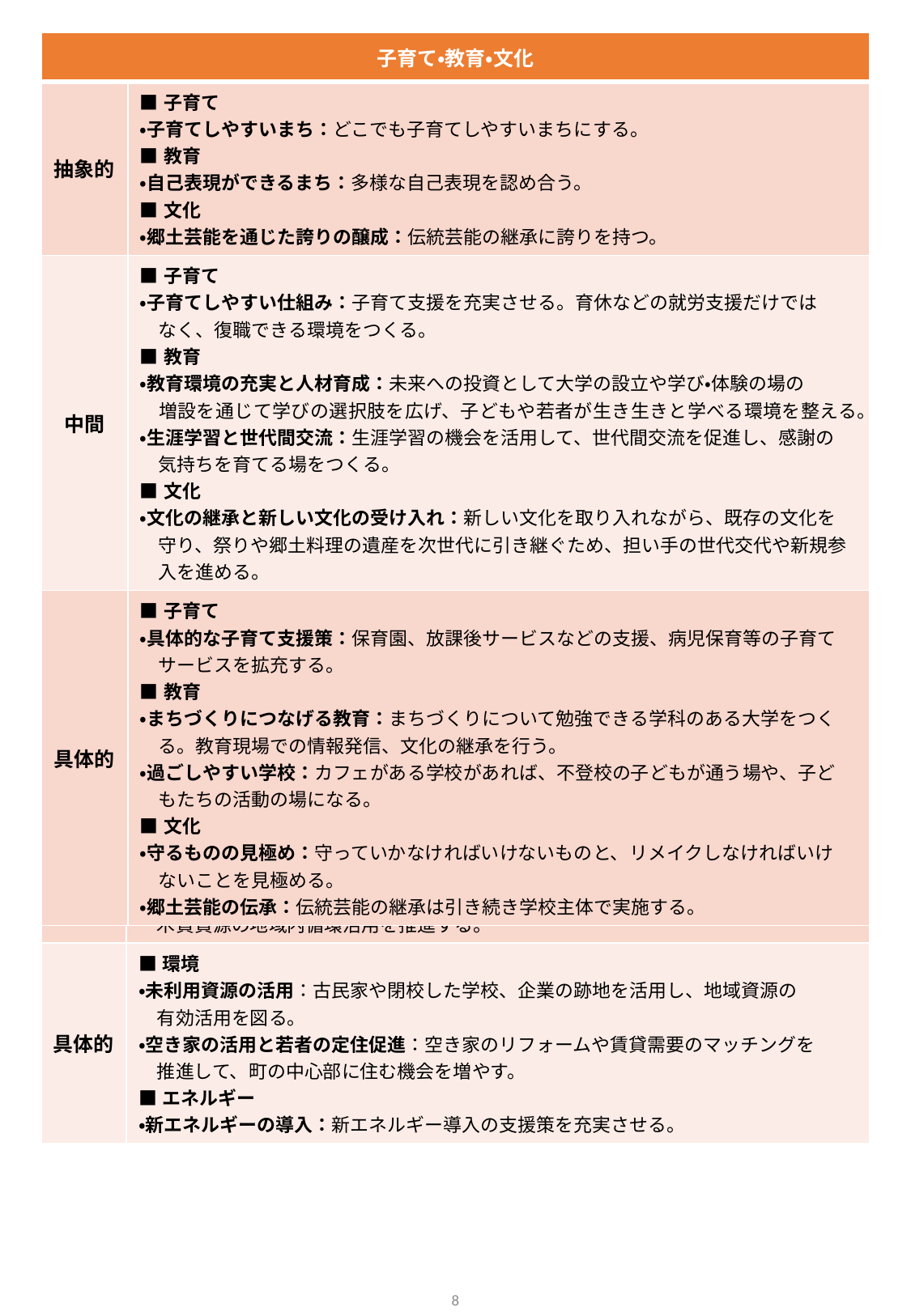

| 子育て・教育・文化 |  |
| --- | --- |
| 抽象的 | ■子育て ・子育てしやすいまち：どこでも子育てしやすいまちにする。 ■教育 ・自己表現ができるまち：多様な自己表現を認め合う。 ■文化 ・郷土芸能を通じた誇りの醸成：伝統芸能の継承に誇りを持つ。 |
| 中間 | ■子育て ・子育てしやすい仕組み：子育て支援を充実させる。育休などの就労支援だけでは 　なく、復職できる環境をつくる。 ■教育 ・教育環境の充実と人材育成：未来への投資として大学の設立や学び・体験の場の　　 　増設を通じて学びの選択肢を広げ、子どもや若者が生き生きと学べる環境を整える。 ・生涯学習と世代間交流：生涯学習の機会を活用して、世代間交流を促進し、感謝の 　気持ちを育てる場をつくる。 ■文化 ・文化の継承と新しい文化の受け入れ：新しい文化を取り入れながら、既存の文化を 　守り、祭りや郷土料理の遺産を次世代に引き継ぐため、担い手の世代交代や新規参 　入を進める。 |
| 具体的 | ■子育て ・具体的な子育て支援策：保育園、放課後サービスなどの支援、病児保育等の子育て 　サービスを拡充する。 ■教育 ・まちづくりにつなげる教育：まちづくりについて勉強できる学科のある大学をつく 　る。教育現場での情報発信、文化の継承を行う。 ・過ごしやすい学校：カフェがある学校があれば、不登校の子どもが通う場や、子ど　 　もたちの活動の場になる。 ■文化 ・守るものの見極め：守っていかなければいけないものと、リメイクしなければいけ 　ないことを見極める。 ・郷土芸能の伝承：伝統芸能の継承は引き続き学校主体で実施する。 |
| 環境・エネルギー・インフラ |  |
| --- | --- |
| 中間 | ■環境 ・循環型社会の形成： SDGｓ未来都市に選定された実績を生かす。 　木質資源の地域内循環活用を推進する。 |
| 具体的 | ■環境 ・未利用資源の活用：古民家や閉校した学校、企業の跡地を活用し、地域資源の 　有効活用を図る。 ・空き家の活用と若者の定住促進：空き家のリフォームや賃貸需要のマッチングを 　推進して、町の中心部に住む機会を増やす。 ■エネルギー ・新エネルギーの導入：新エネルギー導入の支援策を充実させる。 |
8